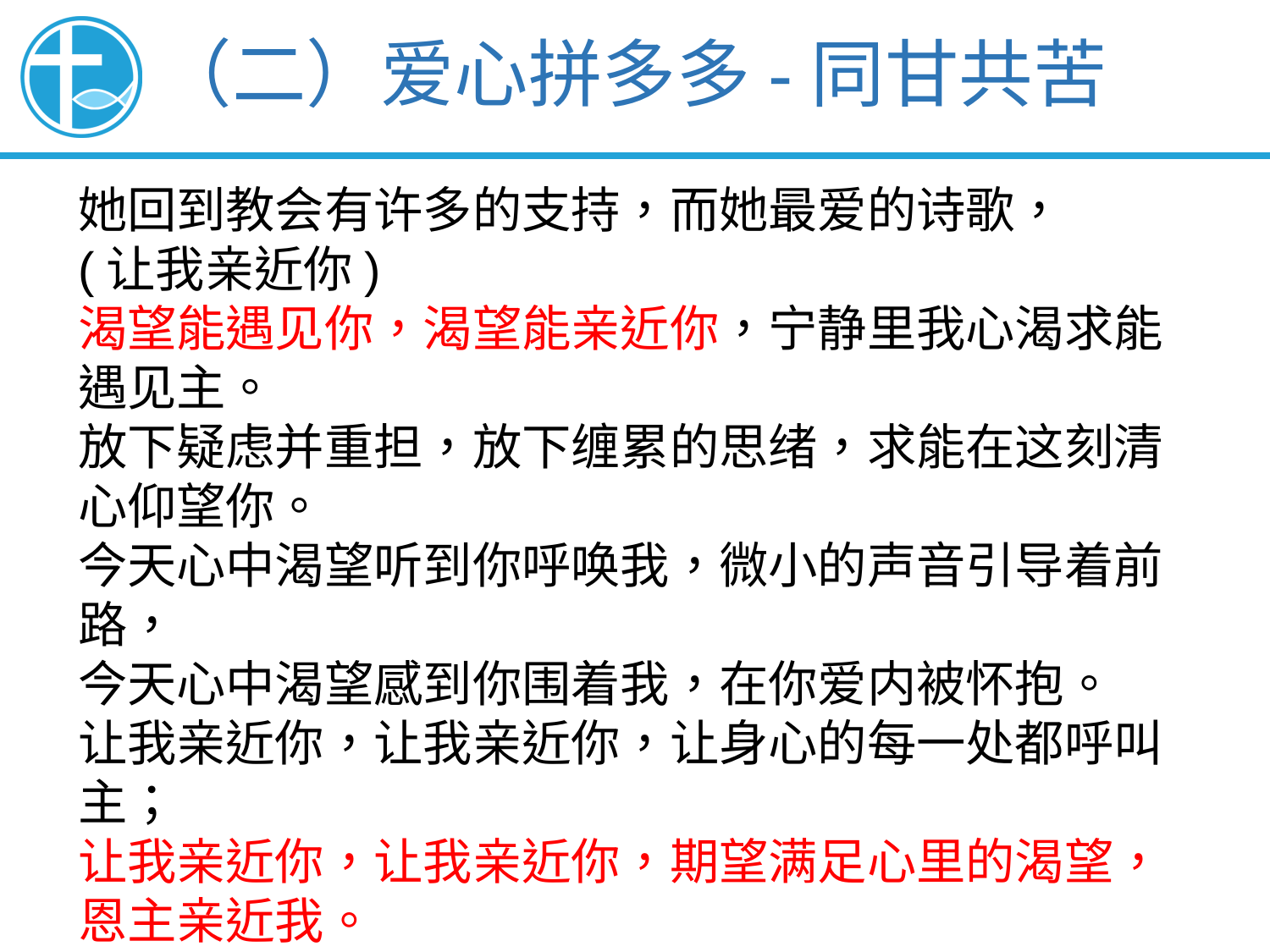

（二）爱心拼多多-同甘共苦
她回到教会有许多的支持，而她最爱的诗歌，
(让我亲近你)
渴望能遇见你，渴望能亲近你，宁静里我心渴求能遇见主。
放下疑虑并重担，放下缠累的思绪，求能在这刻清心仰望你。
今天心中渴望听到你呼唤我，微小的声音引导着前路，
今天心中渴望感到你围着我，在你爱内被怀抱。
让我亲近你，让我亲近你，让身心的每一处都呼叫主；
让我亲近你，让我亲近你，期望满足心里的渴望，
恩主亲近我。